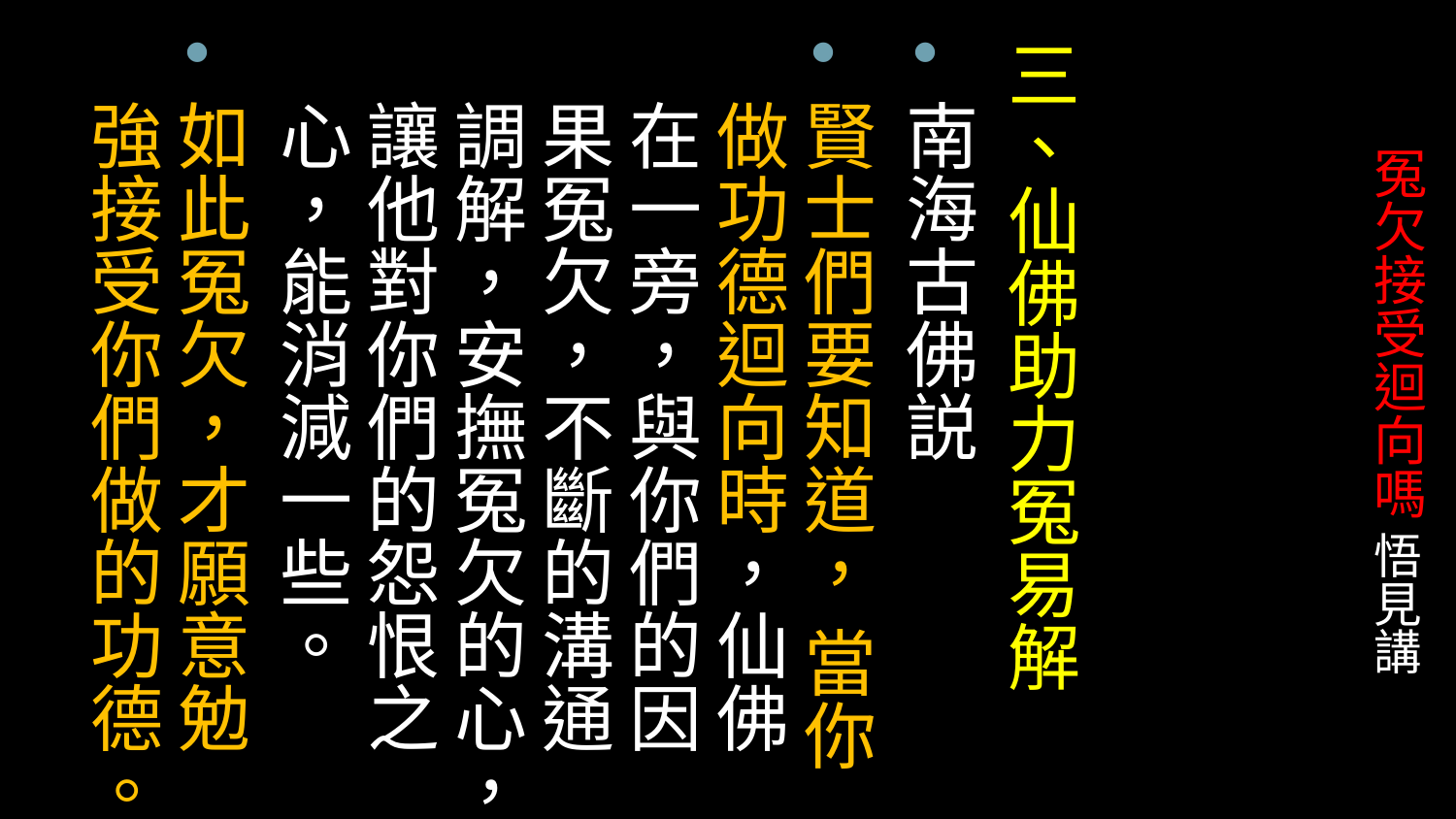

三、仙佛助力冤易解
南海古佛説
賢士們要知道， 當你做功德迴向時，仙佛在一旁，與你們的因果冤欠，不斷的溝通調解，安撫冤欠的心，讓他對你們的怨恨之心，能消減一些。
如此冤欠，才願意勉強接受你們做的功德。

# 冤欠接受迴向嗎 悟見講